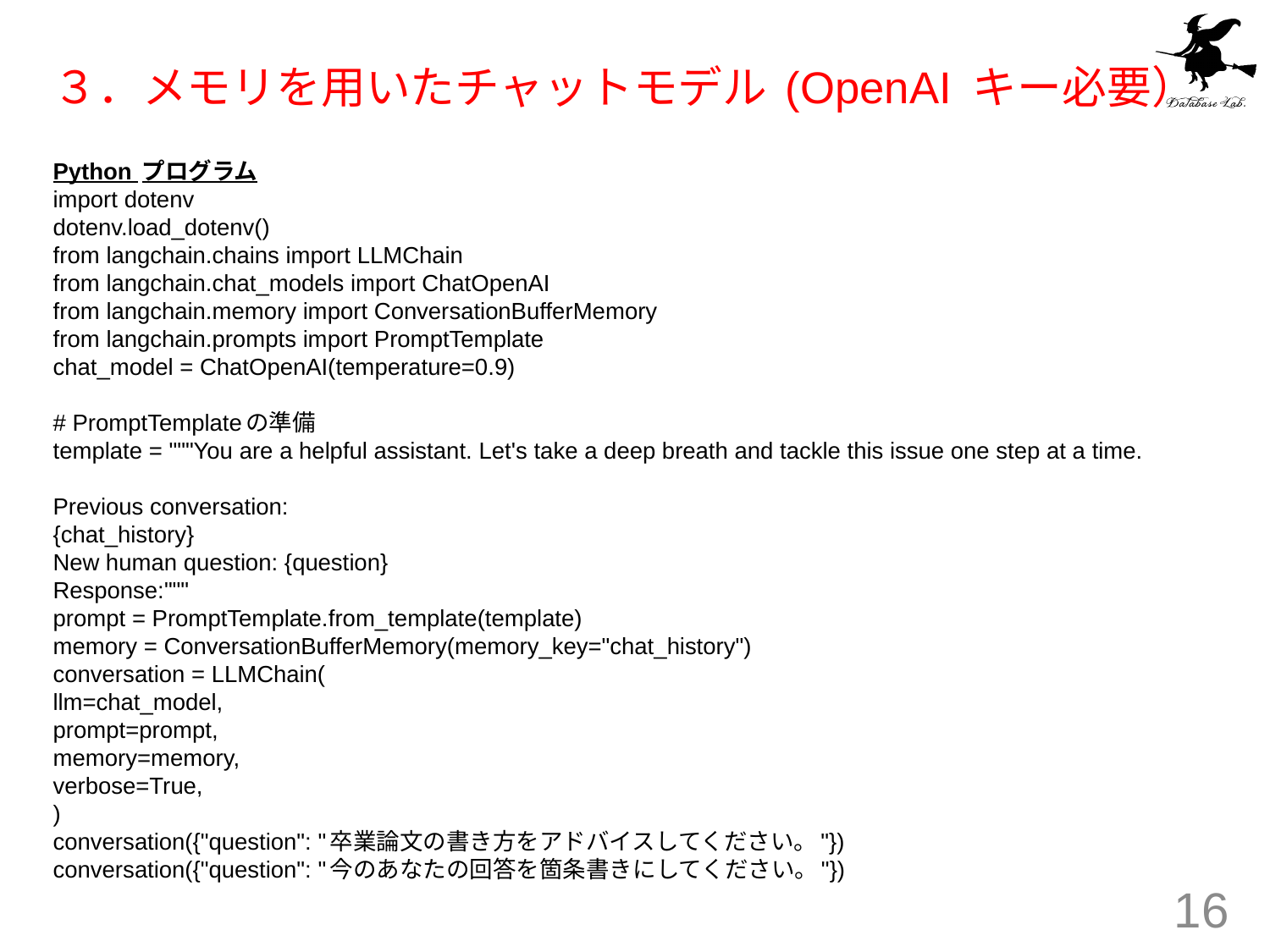

# ３．メモリを用いたチャットモデル (OpenAI キー必要）
Python プログラム
import dotenv
dotenv.load_dotenv()
from langchain.chains import LLMChain
from langchain.chat_models import ChatOpenAI
from langchain.memory import ConversationBufferMemory
from langchain.prompts import PromptTemplate
chat_model = ChatOpenAI(temperature=0.9)

# PromptTemplateの準備
template = """You are a helpful assistant. Let's take a deep breath and tackle this issue one step at a time.

Previous conversation:
{chat_history}
New human question: {question}
Response:"""
prompt = PromptTemplate.from_template(template)
memory = ConversationBufferMemory(memory_key="chat_history")
conversation = LLMChain(
llm=chat_model,
prompt=prompt,
memory=memory,
verbose=True,
)
conversation({"question": "卒業論文の書き方をアドバイスしてください。"})
conversation({"question": "今のあなたの回答を箇条書きにしてください。"})
16